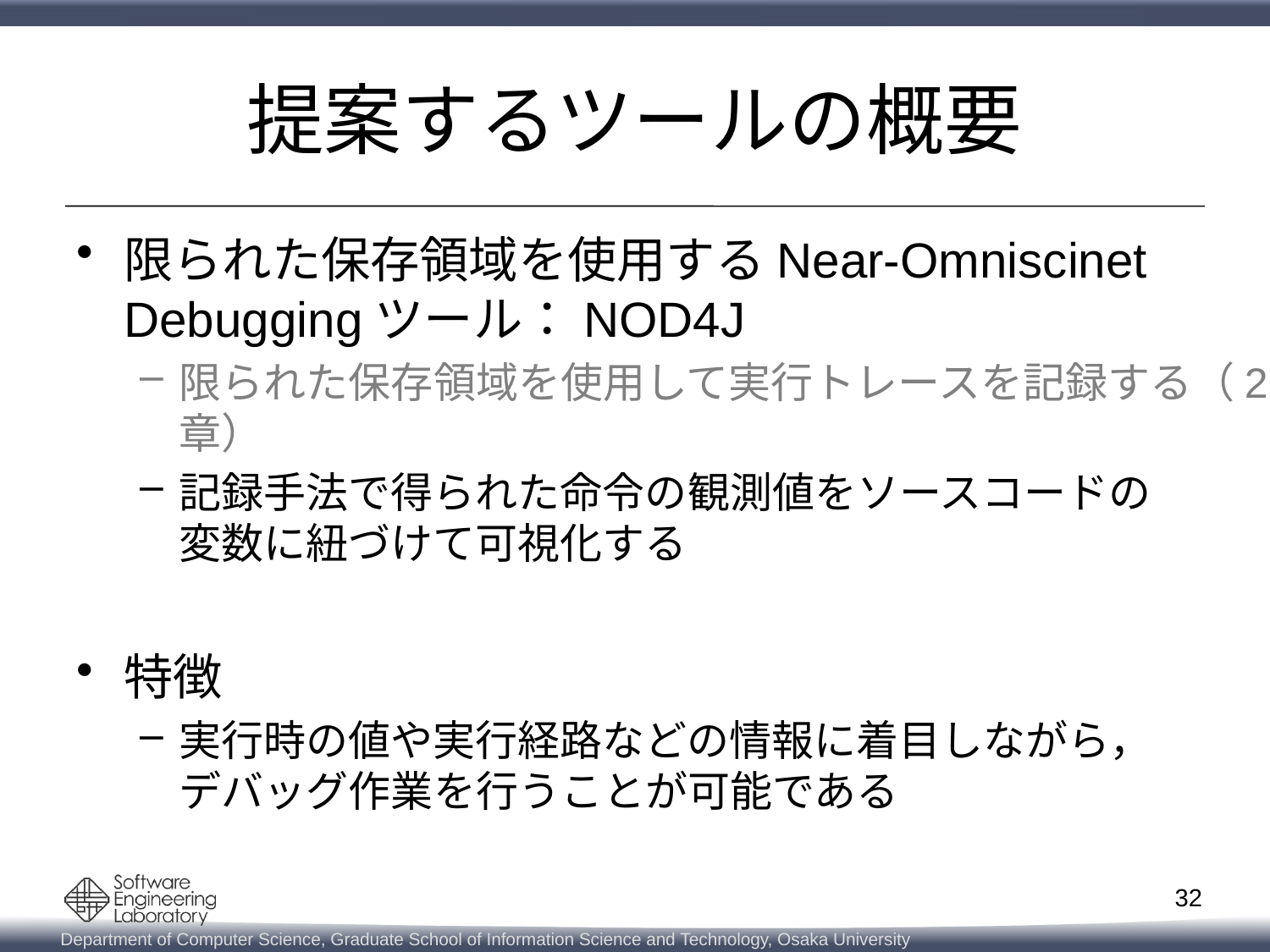

# 提案するツールの概要
限られた保存領域を使用するNear-Omniscinet Debuggingツール：NOD4J
限られた保存領域を使用して実行トレースを記録する（2章）
記録手法で得られた命令の観測値をソースコードの
変数に紐づけて可視化する

特徴
実行時の値や実行経路などの情報に着目しながら，
デバッグ作業を行うことが可能である

32